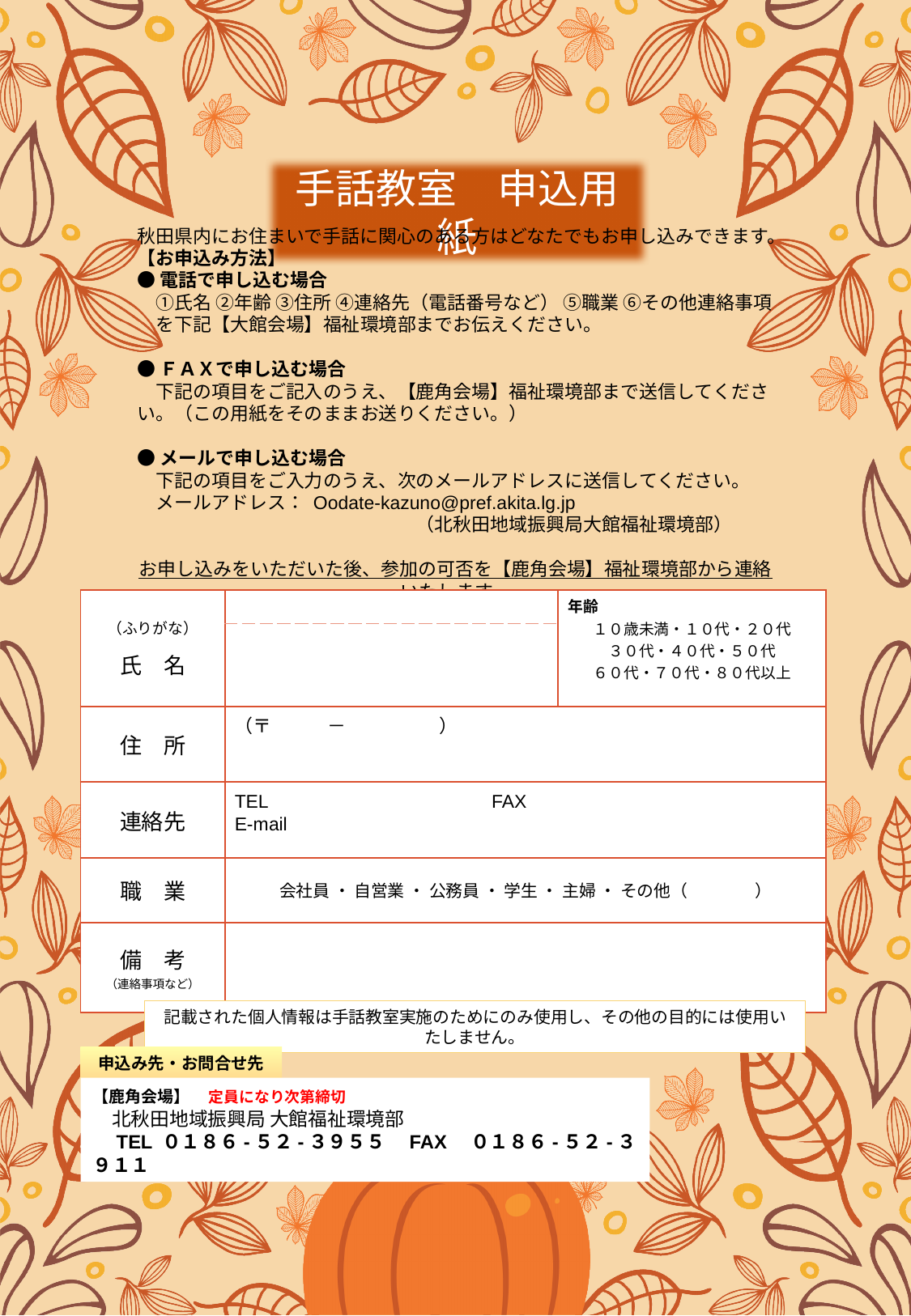

手話教室　申込用紙
秋田県内にお住まいで手話に関心のある方はどなたでもお申し込みできます。
【お申込み方法】
●電話で申し込む場合
　①氏名 ②年齢 ③住所 ④連絡先（電話番号など） ⑤職業 ⑥その他連絡事項　を下記【大館会場】福祉環境部までお伝えください。

●ＦＡＸで申し込む場合
　下記の項目をご記入のうえ、【鹿角会場】福祉環境部まで送信してください。（この用紙をそのままお送りください。）

●メールで申し込む場合
　下記の項目をご入力のうえ、次のメールアドレスに送信してください。
　メールアドレス： Oodate-kazuno@pref.akita.lg.jp
　　　　　　　　　　　　　　　（北秋田地域振興局大館福祉環境部）

お申し込みをいただいた後、参加の可否を【鹿角会場】福祉環境部から連絡いたします。
| （ふりがな） 氏　名 |  | 年齢 １０歳未満・１０代・２０代 ３０代・４０代・５０代 ６０代・７０代・８０代以上 |
| --- | --- | --- |
|  |  |  |
| 住　所 | （〒　　　－　　　　　） |  |
| 連絡先 | TEL　　　　　 　　　　　　FAX E-mail |  |
| 職　業 | 会社員 ・ 自営業 ・ 公務員 ・ 学生 ・ 主婦 ・ その他（　　　　） |  |
| 備　考 （連絡事項など） |  |  |
記載された個人情報は手話教室実施のためにのみ使用し、その他の目的には使用いたしません。
申込み先・お問合せ先
【鹿角会場】　定員になり次第締切
　北秋田地域振興局 大館福祉環境部
　TEL ０１８６-５２-３９５５　FAX　０１８６-５２-３９１１